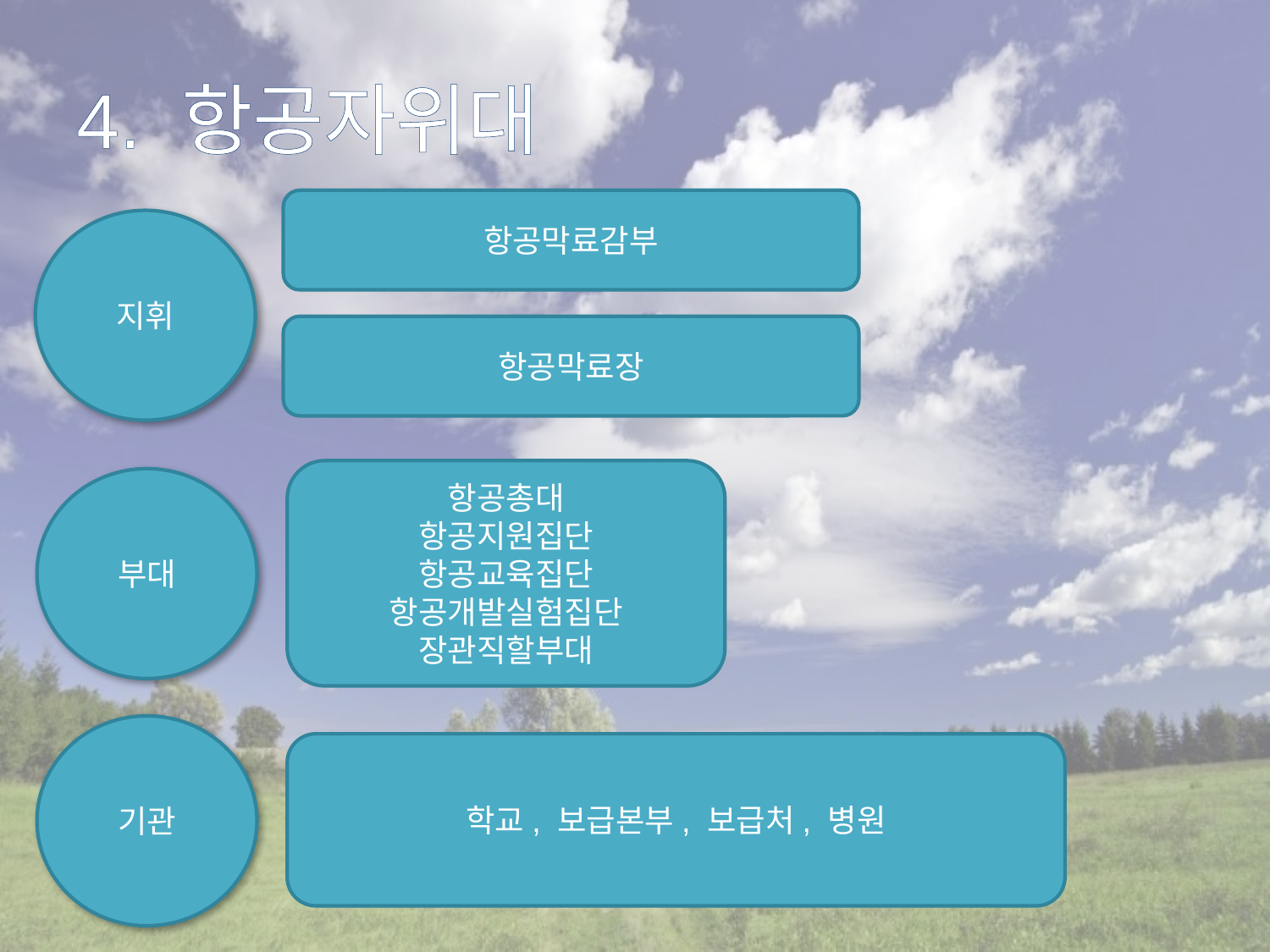

# 4. 항공자위대
항공막료감부
지휘

항공막료장
항공총대
항공지원집단
항공교육집단
항공개발실험집단
장관직할부대
부대
기관
학교, 보급본부, 보급처, 병원